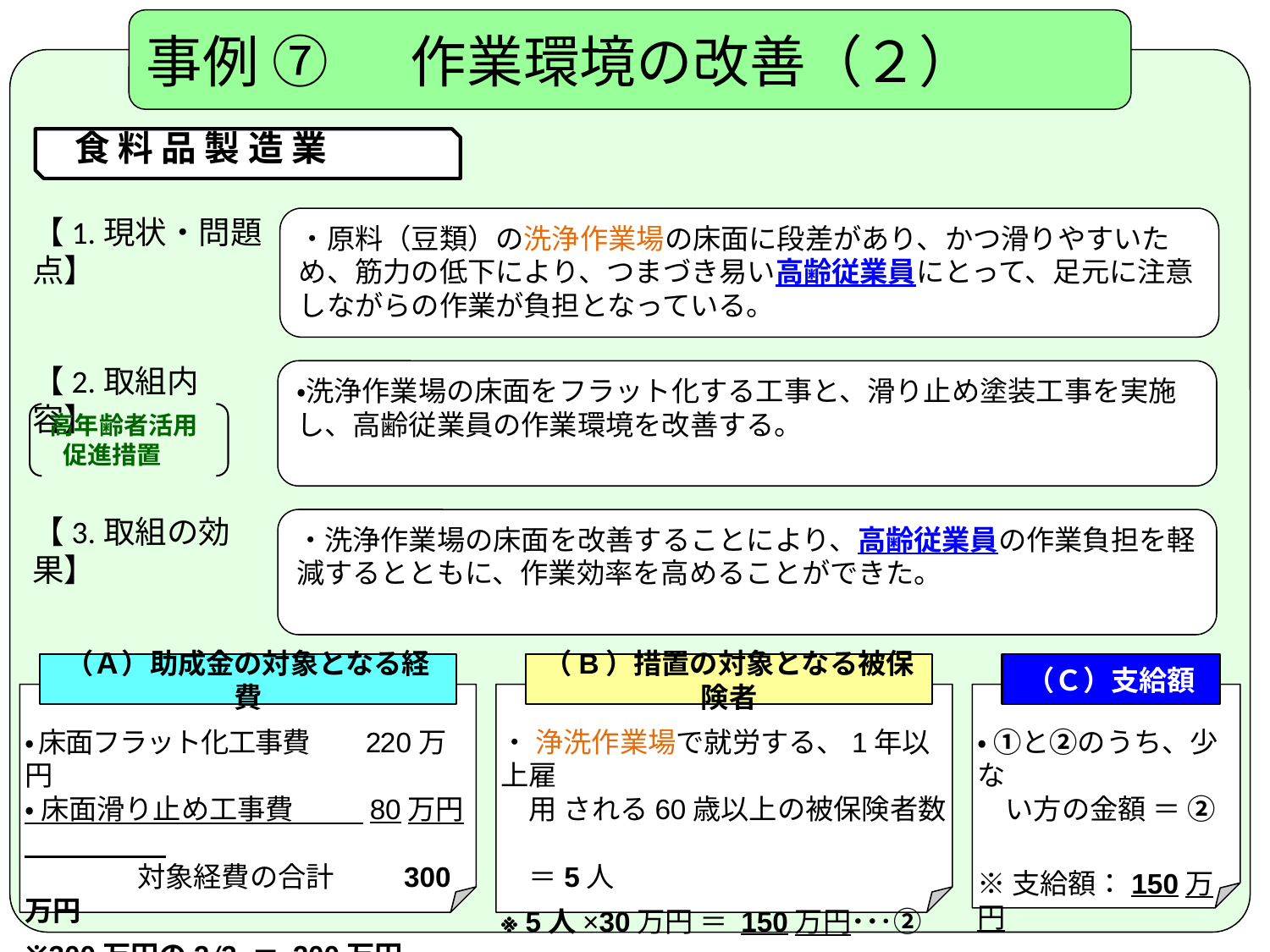

事例 ⑦  　作業環境の改善（２）
.

　食 料 品 製 造 業

【1.現状・問題点】
・原料（豆類）の洗浄作業場の床面に段差があり、かつ滑りやすいため、筋力の低下により、つまづき易い高齢従業員にとって、足元に注意しながらの作業が負担となっている。
【2.取組内容】
・洗浄作業場の床面をフラット化する工事と、滑り止め塗装工事を実施し、高齢従業員の作業環境を改善する。
高年齢者活用
　 促進措置

【3.取組の効果】
・洗浄作業場の床面を改善することにより、高齢従業員の作業負担を軽減するとともに、作業効率を高めることができた。
（Ａ）助成金の対象となる経費
（B）措置の対象となる被保険者
（Ｃ）支給額

・ 床面フラット化工事費　    220万円
・ 床面滑り止め工事費　　  80万円
　　　　対象経費の合計　 　300万円

※300万円の2/3 ＝ 200万円･･･①

・ 浄洗作業場で就労する、1年以上雇
　用 される60歳以上の被保険者数
　＝5人

※ 5人×30万円 ＝ 150万円･･･②

・ ①と②のうち、少な
　い方の金額 ＝ ②

※支給額：150万円